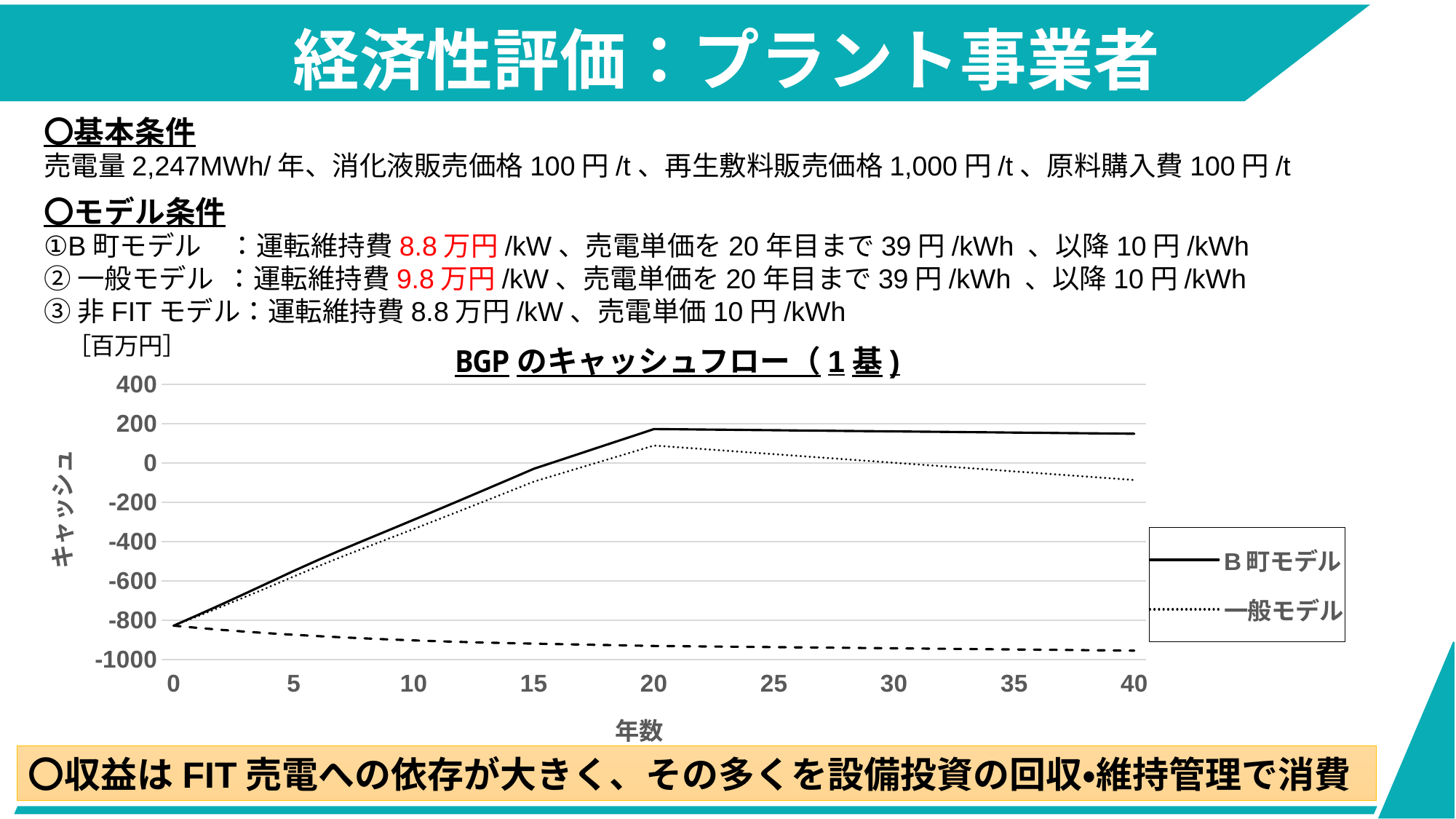

# 経済性評価：プラント事業者
〇基本条件
売電量2,247MWh/年、消化液販売価格100円/t、再生敷料販売価格1,000円/t、原料購入費100円/t

〇モデル条件
①B町モデル　：運転維持費8.8万円/kW、売電単価を20年目まで39円/kWh 、以降10円/kWh
②一般モデル  ：運転維持費9.8万円/kW、売電単価を20年目まで39円/kWh 、以降10円/kWh
③非FITモデル：運転維持費8.8万円/kW、売電単価10円/kWh

### Chart

| Category |  |  |  |
|---|---|---|---|
| 0 | -828.0 | -828.0 | -828.0 |
|  | -774.2362776 | -780.0035616 | -839.3975376000001 |
|  | -719.2695385992001 | -730.8041065992 | -849.5920585992001 |
|  | -663.2597842055064 | -680.5616362055065 | -858.7435642055065 |
|  | -606.3457354661741 | -629.4148714661742 | -866.9907754661741 |
| 5 | -549.2522658211517 | -577.484083529173 | -874.4539635291729 |
|  | -494.3758560336692 | -526.3194977240905 | -881.237403479793 |
|  | -441.4216371426739 | -477.07710281549515 | -887.4315018169806 |
|  | -390.133957758933 | -429.50124741415425 | -893.1146409753221 |
|  | -339.42179436427784 | -382.5009080018991 | -898.321470134021 |
| 10 | -288.4030778538526 | -335.19401547387383 | -903.0519892930768 |
|  | -237.07780822765716 | -287.5805698300784 | -907.3061984524898 |
|  | -185.4459854856916 | -239.66057107051284 | -911.08409761226 |
|  | -133.5076096279559 | -191.43401919517711 | -914.3856867723873 |
|  | -81.26268065445007 | -142.90091420407128 | -917.2109659328719 |
| 15 | -28.798135941544437 | -94.14819347356564 | -919.563265932872 |
|  | 11.62571071445557 | -57.43617079996564 | -921.915565932872 |
|  | 52.04955737045558 | -20.72414812636563 | -924.267865932872 |
|  | 92.4734040264556 | 15.987874547234373 | -926.620165932872 |
|  | 132.8972506824556 | 52.69989722083438 | -928.9724659328722 |
| 20 | 173.32109733845562 | 89.41191989443438 | -931.3247659328722 |
|  | 172.1279973384556 | 80.63600837443438 | -932.5178659328722 |
|  | 170.9348973384556 | 71.86009685443439 | -933.7109659328721 |
|  | 169.7417973384556 | 63.084185334434395 | -934.9040659328721 |
|  | 168.54869733845558 | 54.3082738144344 | -936.0971659328721 |
| 25 | 167.3555973384556 | 45.53236229443441 | -937.2902659328721 |
|  | 166.16249733845558 | 36.75645077443441 | -938.4833659328721 |
|  | 164.96939733845556 | 27.98053925443442 | -939.676465932872 |
|  | 163.77629733845558 | 19.20462773443442 | -940.869565932872 |
|  | 162.58319733845556 | 10.428716214434422 | -942.0626659328719 |
| 30 | 161.39009733845555 | 1.6528046944344241 | -943.255765932872 |
|  | 160.19699733845556 | -7.123106825565574 | -944.448865932872 |
|  | 159.00389733845554 | -15.89901834556557 | -945.6419659328719 |
|  | 157.81079733845553 | -24.67492986556557 | -946.8350659328719 |
|  | 156.61769733845554 | -33.45084138556557 | -948.0281659328718 |
| 35 | 155.42459733845553 | -42.22675290556556 | -949.2212659328718 |
|  | 154.2314973384555 | -51.002664425565555 | -950.4143659328719 |
|  | 153.03839733845552 | -59.77857594556555 | -951.6074659328718 |
|  | 151.8452973384555 | -68.55448746556554 | -952.8005659328718 |
|  | 150.6521973384555 | -77.33039898556554 | -953.9936659328717 |
| 40 | 149.4590973384555 | -86.10631050556553 | -955.1867659328717 |
BGPのキャッシュフロー（1基)
〇収益はFIT売電への依存が大きく、その多くを設備投資の回収・維持管理で消費